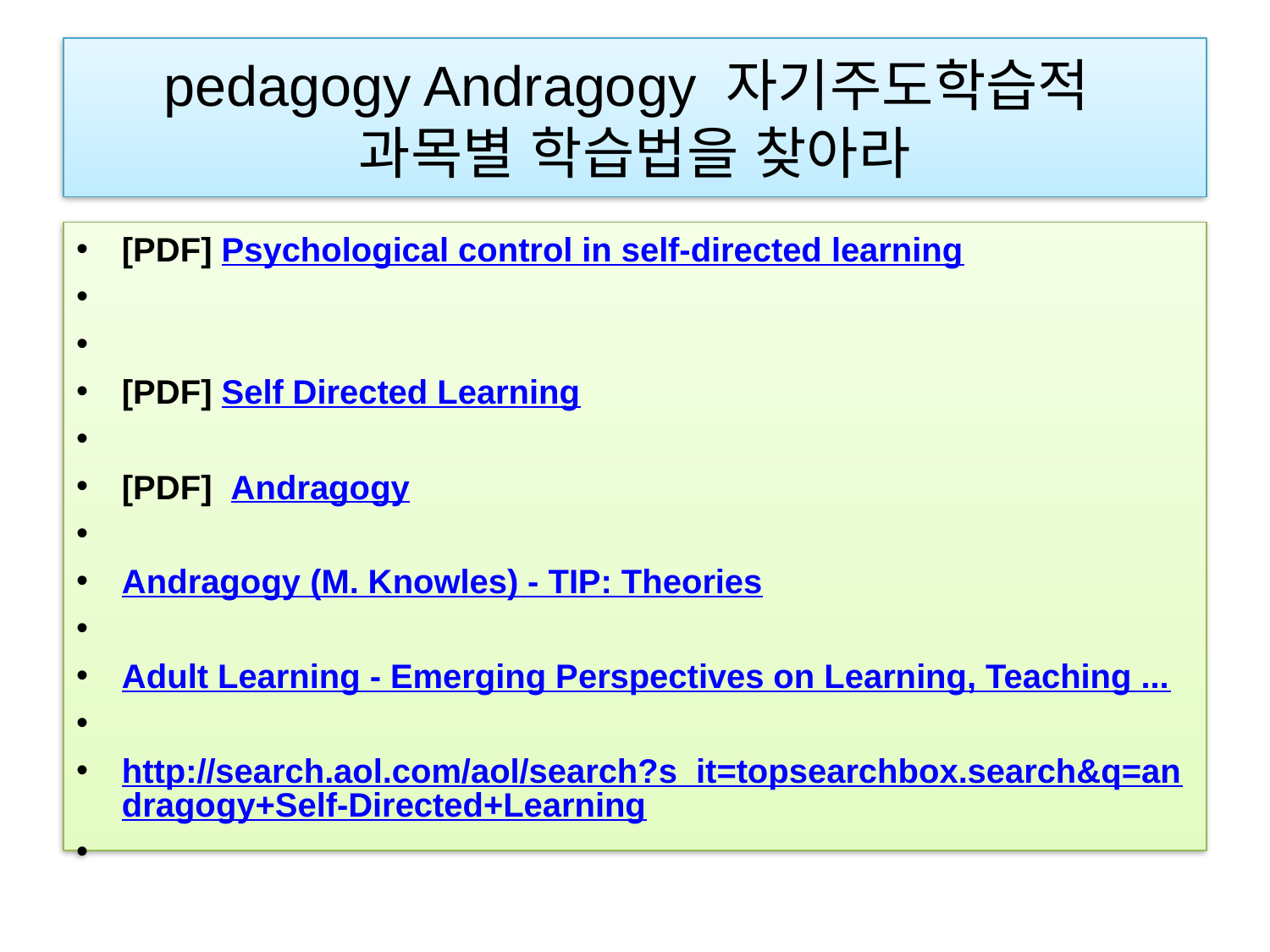

# pedagogy Andragogy 자기주도학습적 과목별 학습법을 찾아라
[PDF] Psychological control in self-directed learning

[PDF] Self Directed Learning

[PDF]  Andragogy

Andragogy (M. Knowles) - TIP: Theories

Adult Learning - Emerging Perspectives on Learning, Teaching ...

http://search.aol.com/aol/search?s_it=topsearchbox.search&q=andragogy+Self-Directed+Learning